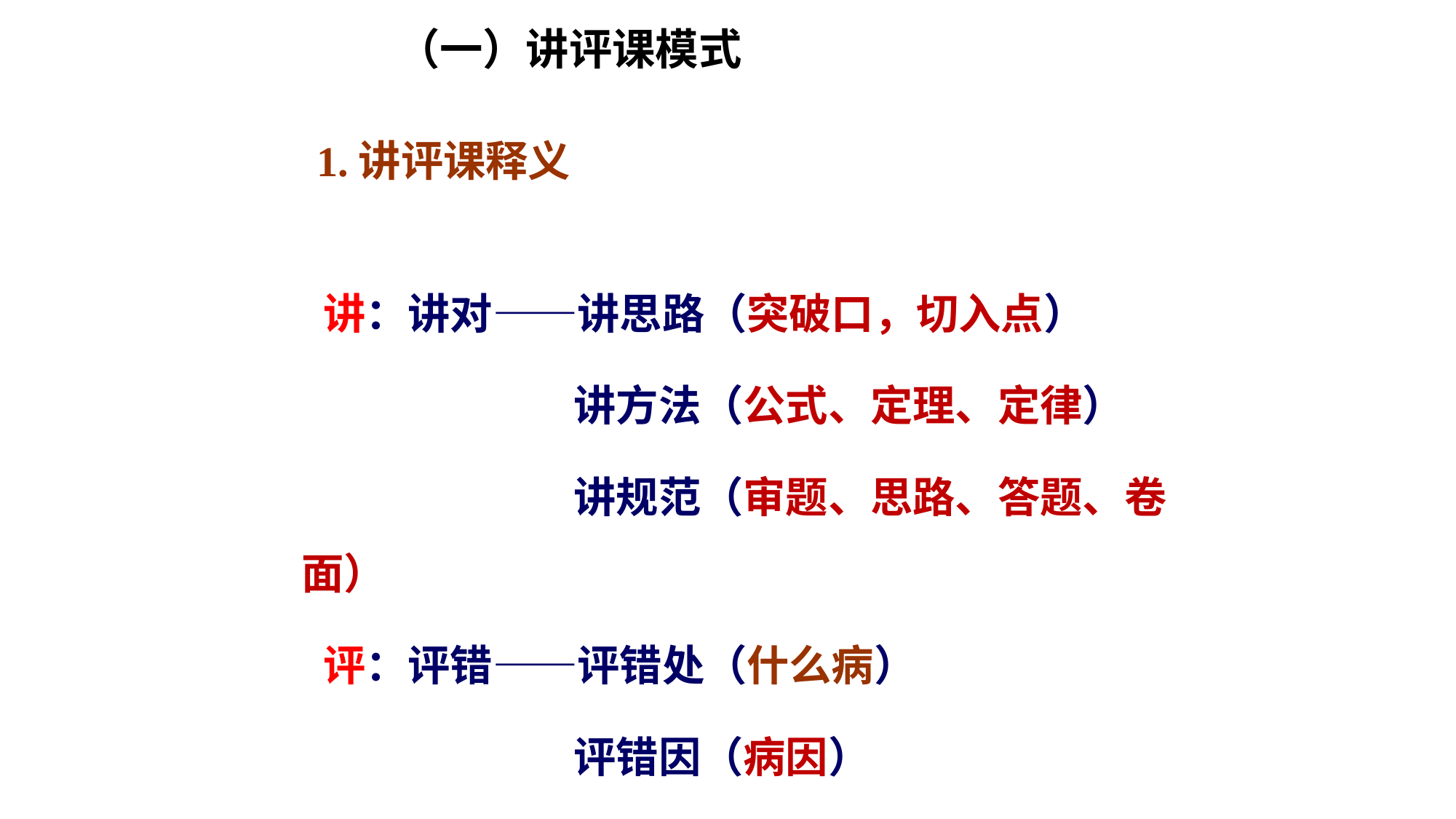

# （一）讲评课模式
    1.讲评课释义

    讲：讲对——讲思路（突破口，切入点）
                              讲方法（公式、定理、定律）
                              讲规范（审题、思路、答题、卷面）
    评：评错——评错处（什么病）
                              评错因（病因）
                              评措施（开方）